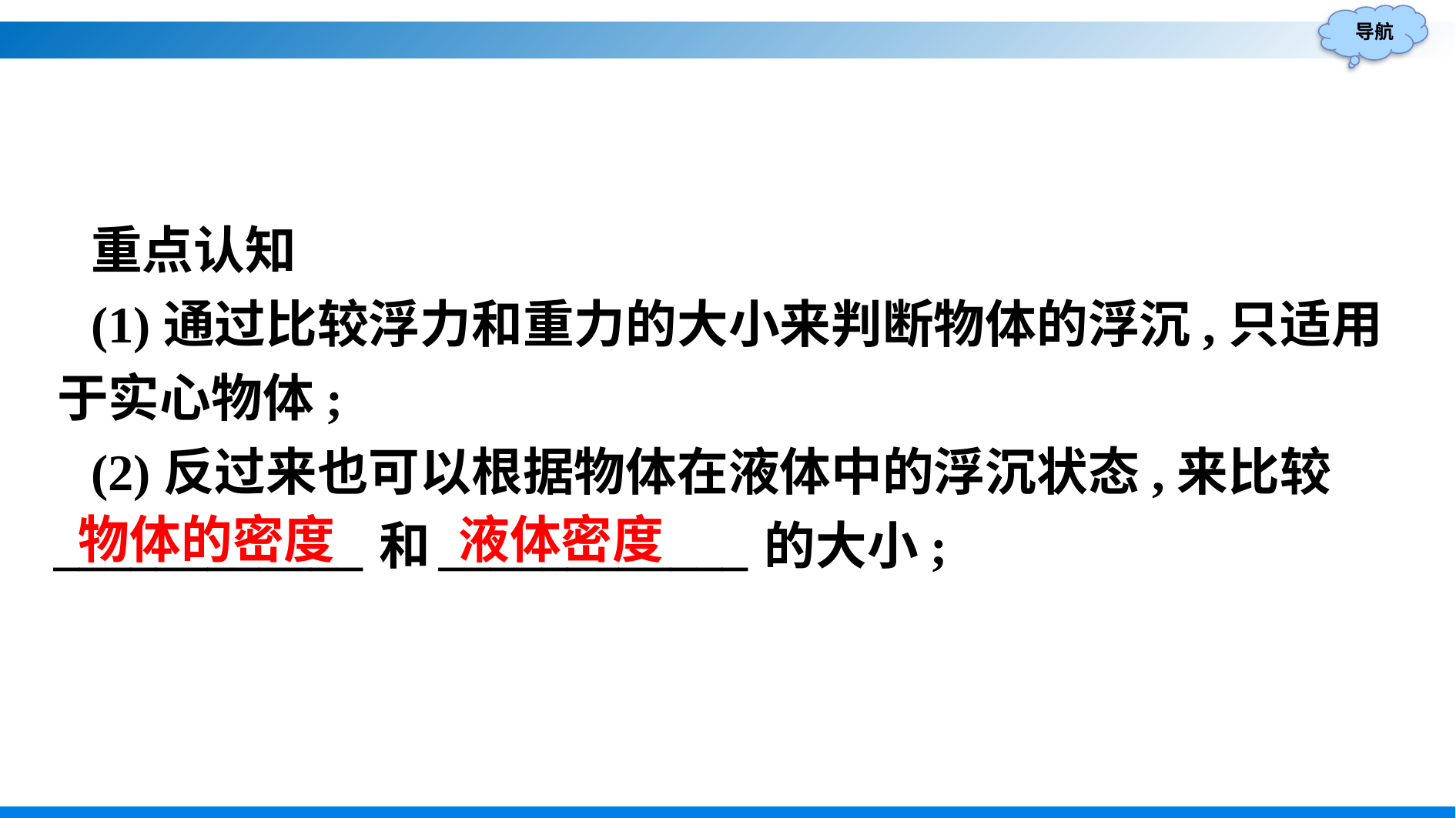

重点认知
(1)通过比较浮力和重力的大小来判断物体的浮沉,只适用于实心物体;
(2)反过来也可以根据物体在液体中的浮沉状态,来比较____________和____________的大小;
液体密度
物体的密度